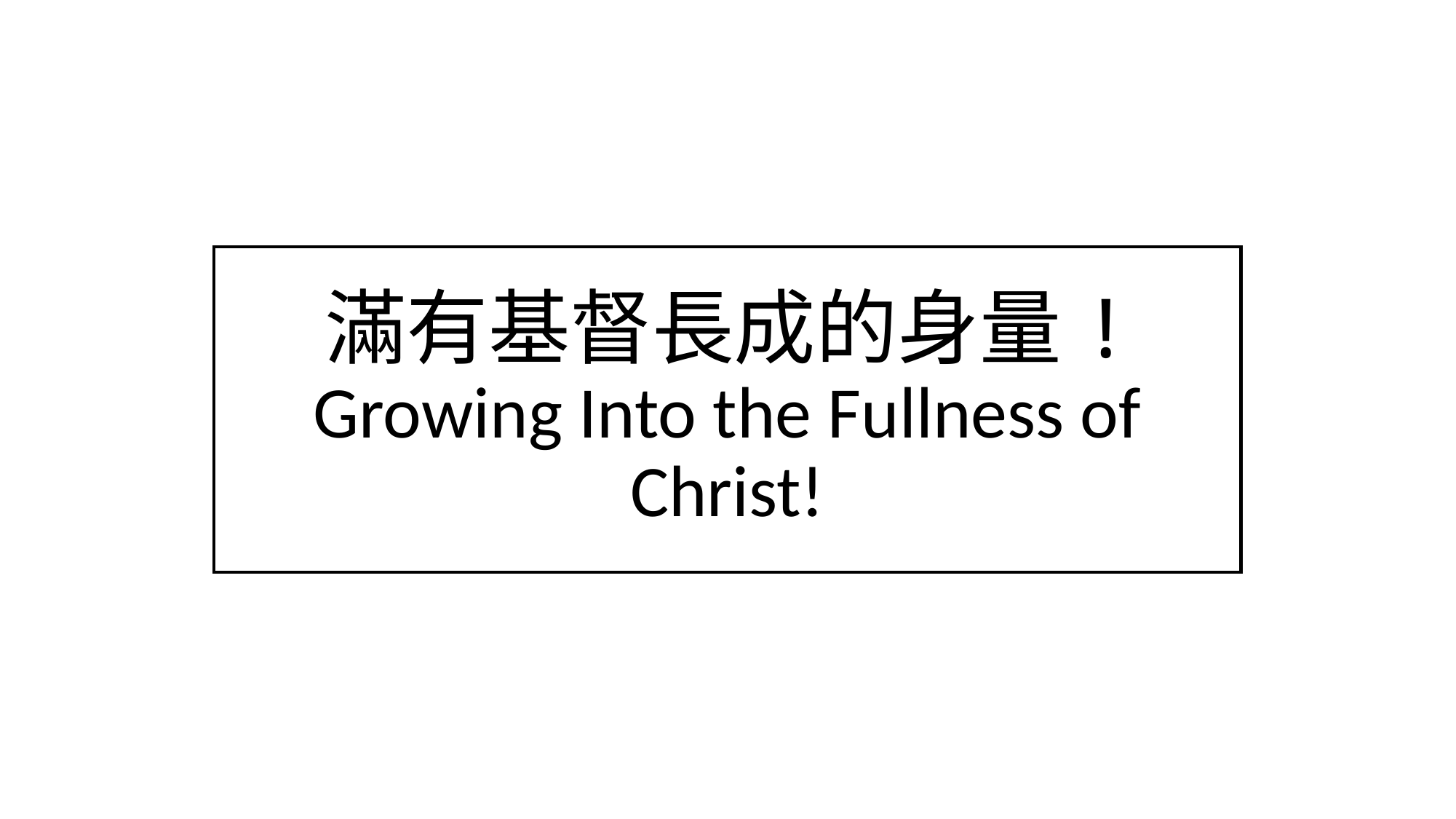

# 滿有基督長成的身量! Growing Into the Fullness of Christ!